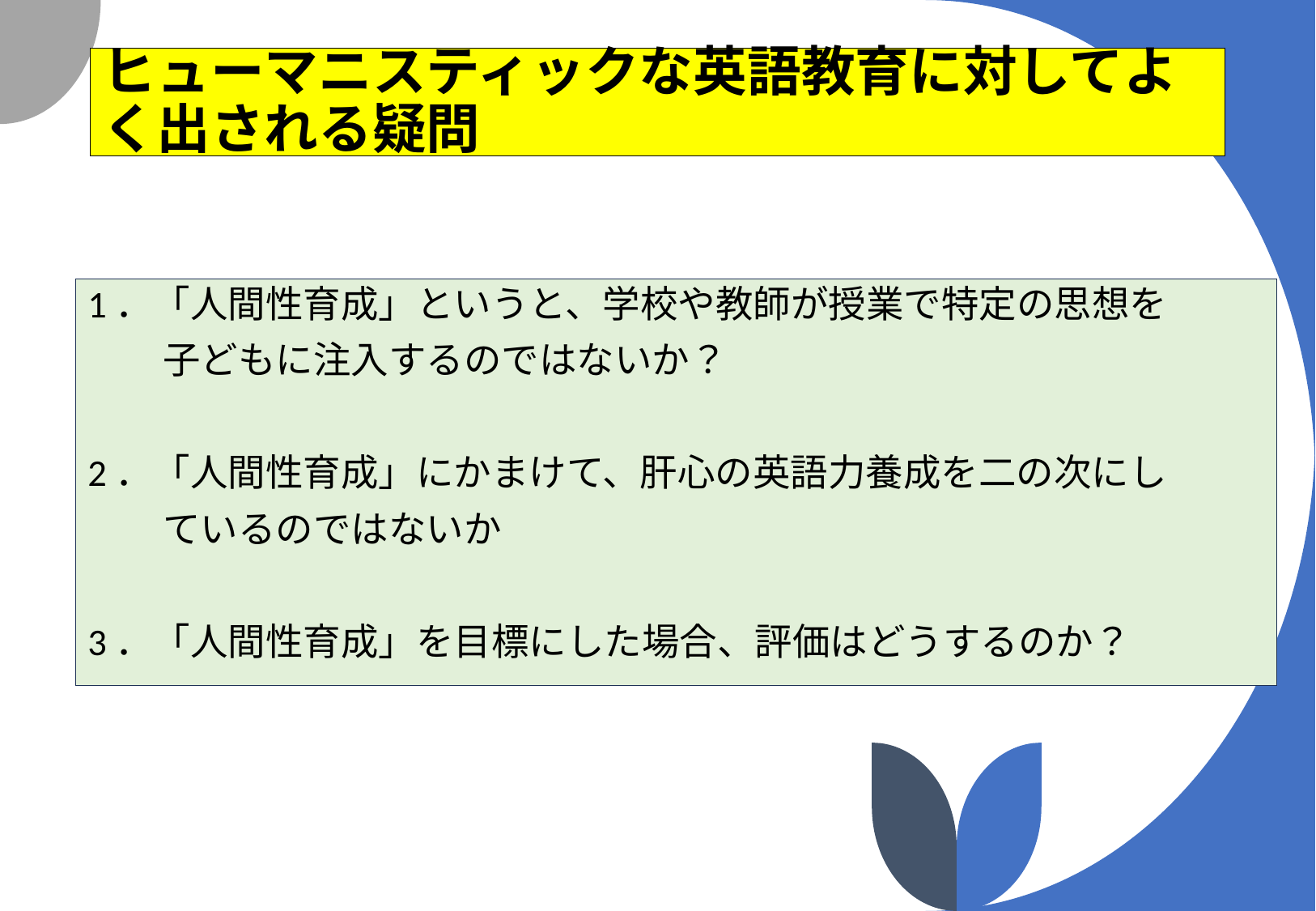

# ヒューマニスティックな英語教育に対してよく出される疑問
1．「人間性育成」というと、学校や教師が授業で特定の思想を
　　子どもに注入するのではないか？

2．「人間性育成」にかまけて、肝心の英語力養成を二の次にし
　　ているのではないか

3．「人間性育成」を目標にした場合、評価はどうするのか？